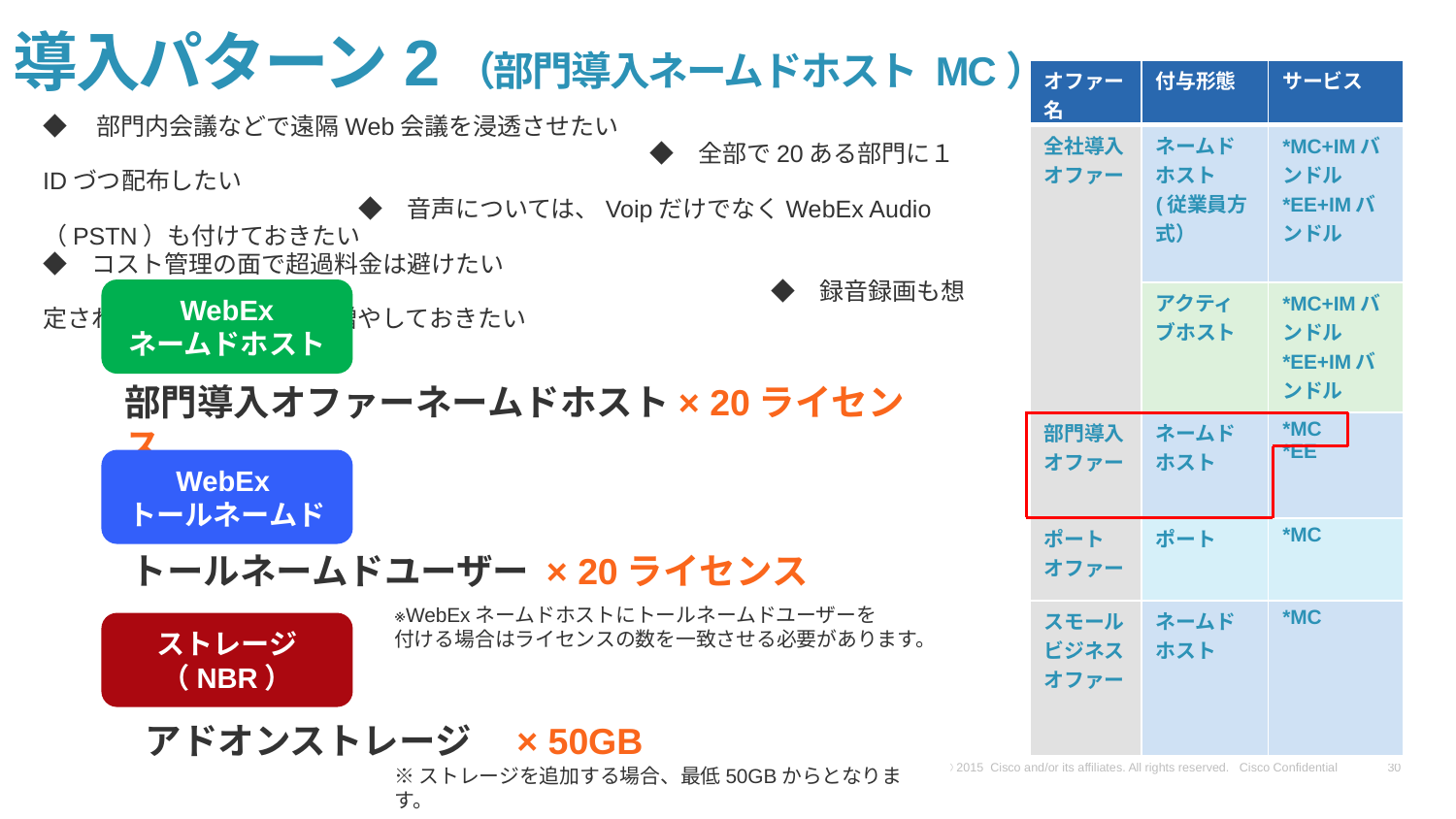

導入パターン2（部門導入ネームドホスト MC）
| オファー名 | 付与形態 | サービス |
| --- | --- | --- |
| 全社導入 オファー | ネームド ホスト (従業員方式） | \*MC+IMバンドル \*EE+IMバンドル |
|  | アクティブホスト | \*MC+IMバンドル \*EE+IMバンドル |
| 部門導入 オファー | ネームド ホスト | \*MC \*EE |
| ポート　オファー | ポート | \*MC |
| スモール ビジネス オファー | ネームド ホスト | \*MC |
◆　部門内会議などで遠隔Web会議を浸透させたい　　　　　　　　　　　　　　　　　　　　　　　　　　　　　　　　　　　　　　　◆　全部で20ある部門に１IDづつ配布したい　　　　　　　　　　　　　　　　　　　　　　　　　　　　　　　　　　　　　　　　　　　◆　音声については、VoipだけでなくWebEx Audio（PSTN）も付けておきたい　　　　　　　　　　　　　　　　　　　　　　　　　◆　コスト管理の面で超過料金は避けたい　　　　　　　　　　　　　　　　　　　　　　　　　　　　　　　　　　　　　　　　　　　　　　　　　◆　録音録画も想定される為、ストレージを増やしておきたい

WebEx
ネームドホスト
部門導入オファーネームドホスト× 20ライセンス
 Eさん
WebEx
トールネームド
トールネームドユーザー × 20ライセンス
 Eさん
 Aさん
 Eさん
※WebExネームドホストにトールネームドユーザーを
付ける場合はライセンスの数を一致させる必要があります。
ストレージ
（NBR）
　　アドオンストレージ　× 50GB
※ストレージを追加する場合、最低50GBからとなります。